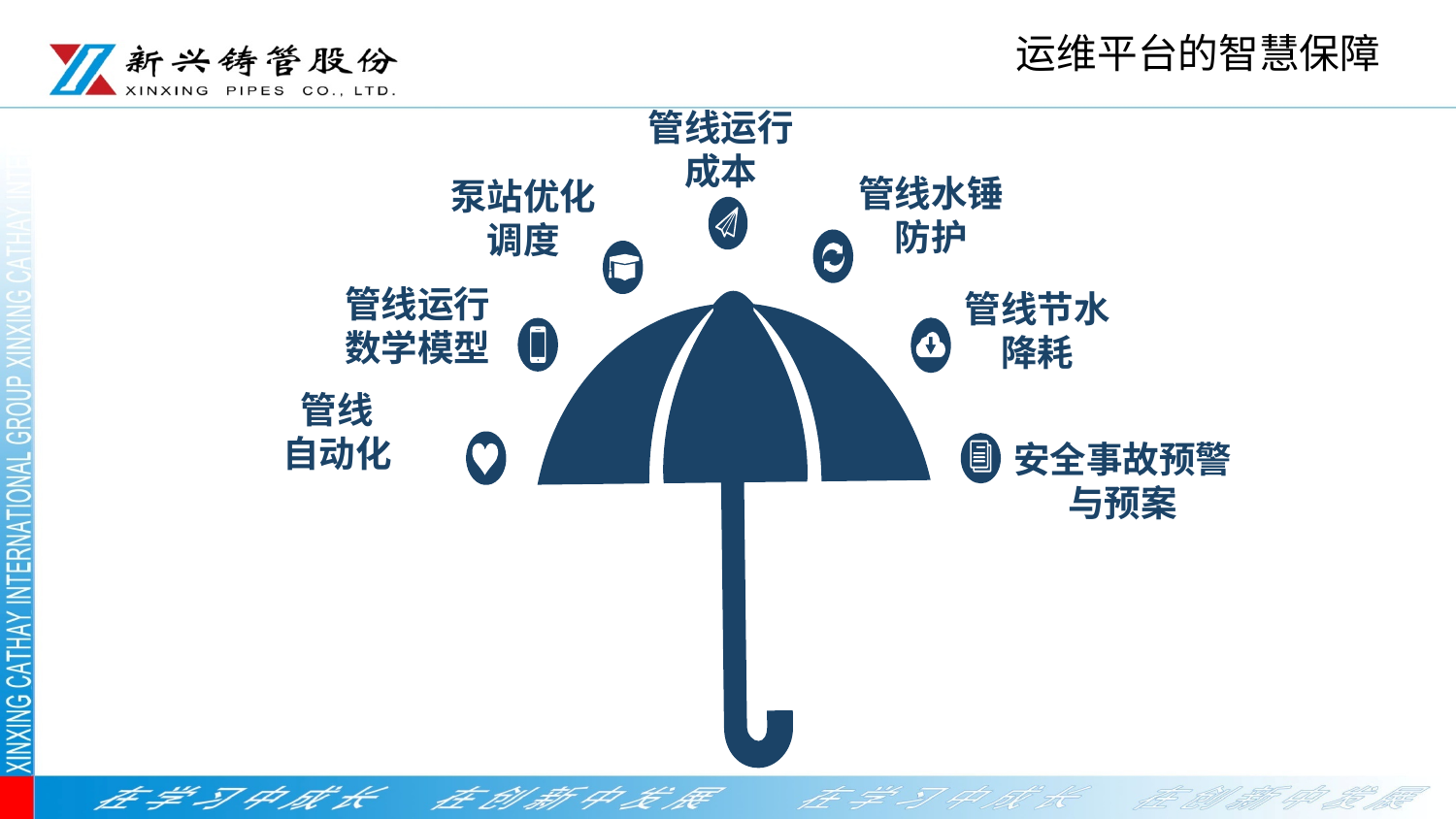

运维平台的智慧保障
管线运行
成本
管线水锤
防护
泵站优化
调度

管线运行
数学模型
管线节水
降耗

管线
自动化

安全事故预警
与预案